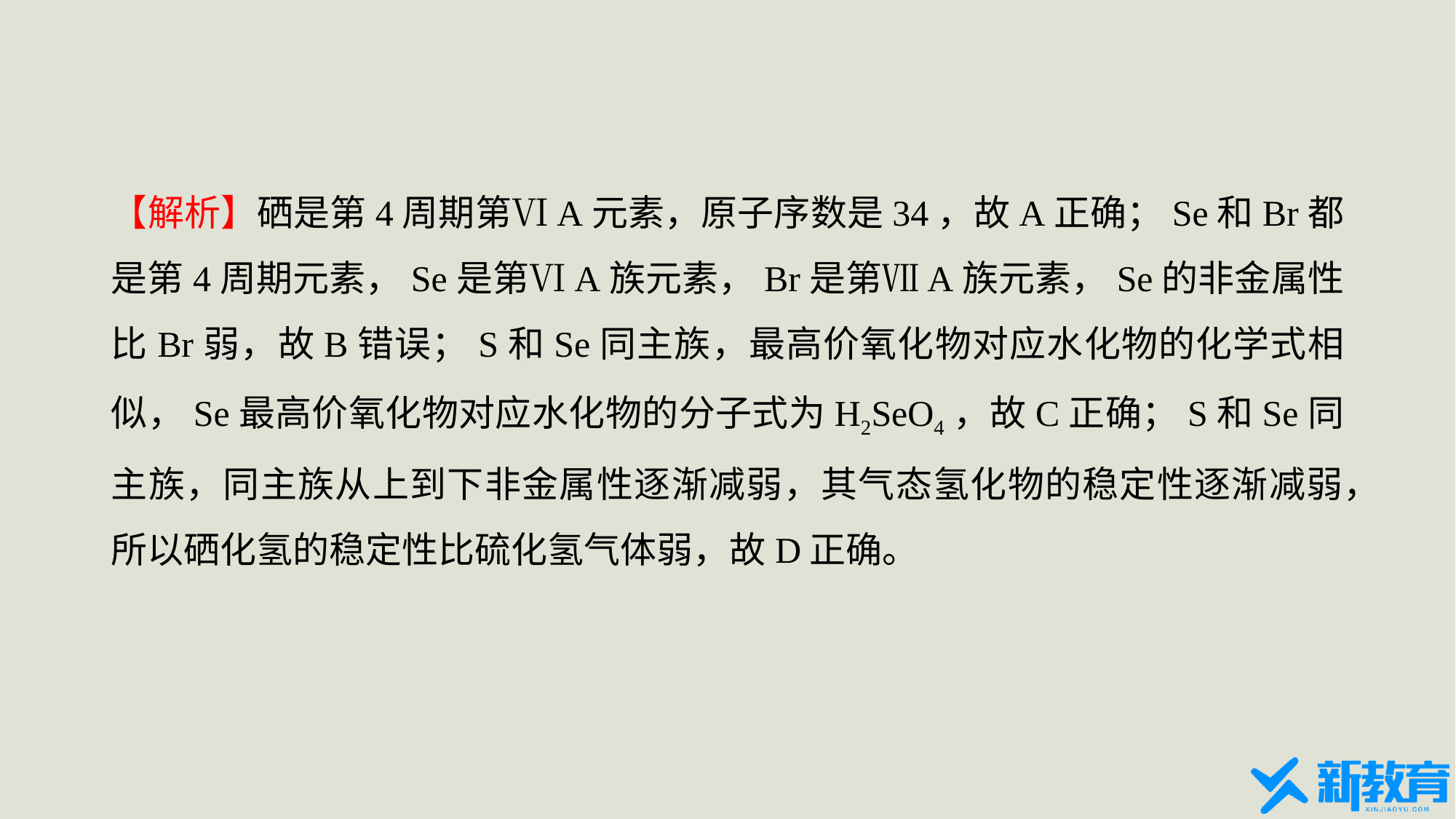

【解析】硒是第4周期第ⅥA元素，原子序数是34，故A正确；Se和Br都是第4周期元素，Se是第ⅥA族元素，Br是第ⅦA族元素，Se的非金属性比Br弱，故B错误；S和Se同主族，最高价氧化物对应水化物的化学式相似，Se最高价氧化物对应水化物的分子式为H2SeO4，故C正确；S和Se同主族，同主族从上到下非金属性逐渐减弱，其气态氢化物的稳定性逐渐减弱，所以硒化氢的稳定性比硫化氢气体弱，故D正确。